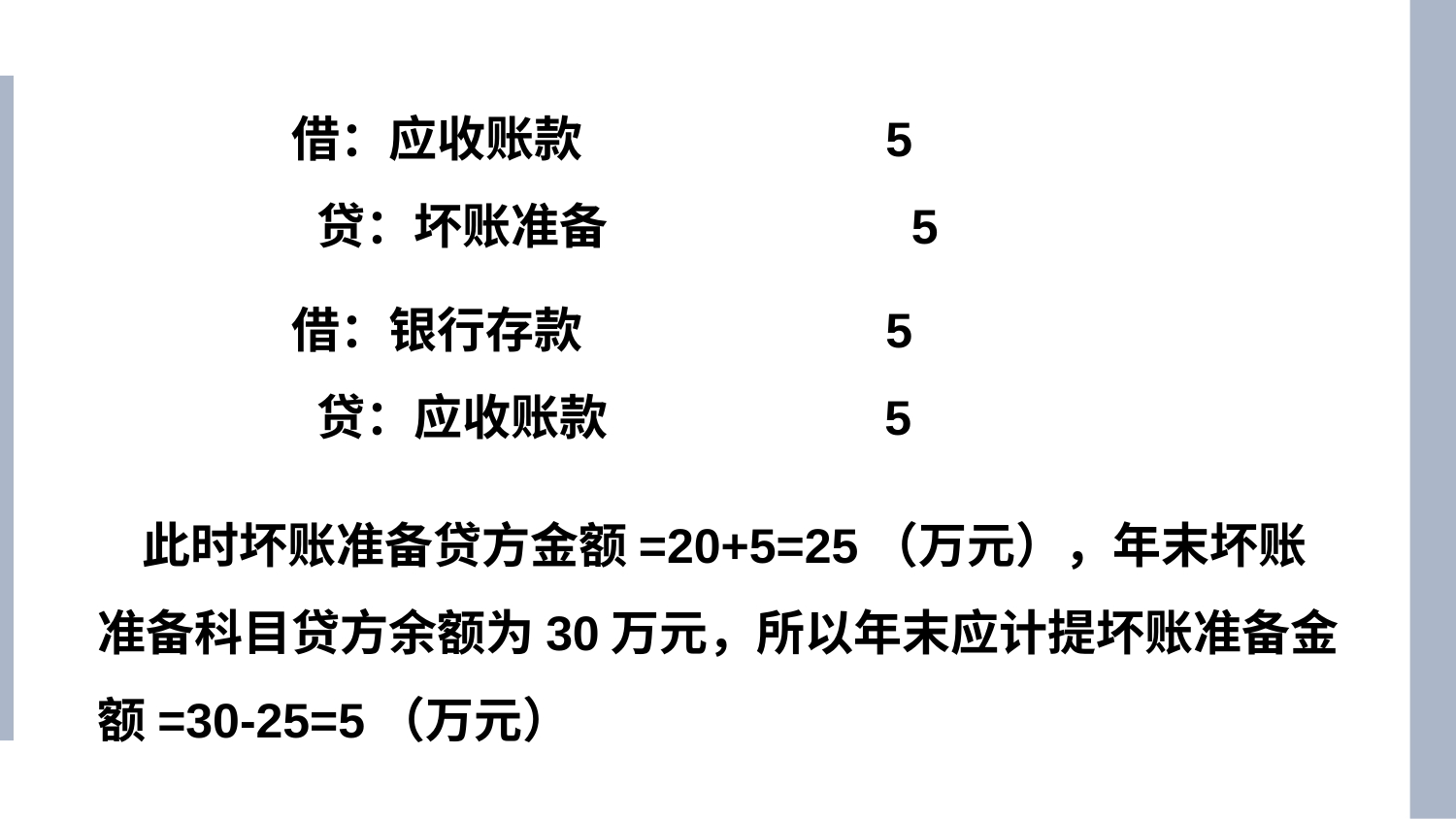

借：应收账款　　　　　　5
　贷：坏账准备　　　　　　5
 借：银行存款　　　　　　5
　贷：应收账款　　　　　  5
   此时坏账准备贷方金额=20+5=25（万元），年末坏账准备科目贷方余额为30万元，所以年末应计提坏账准备金额=30-25=5（万元）